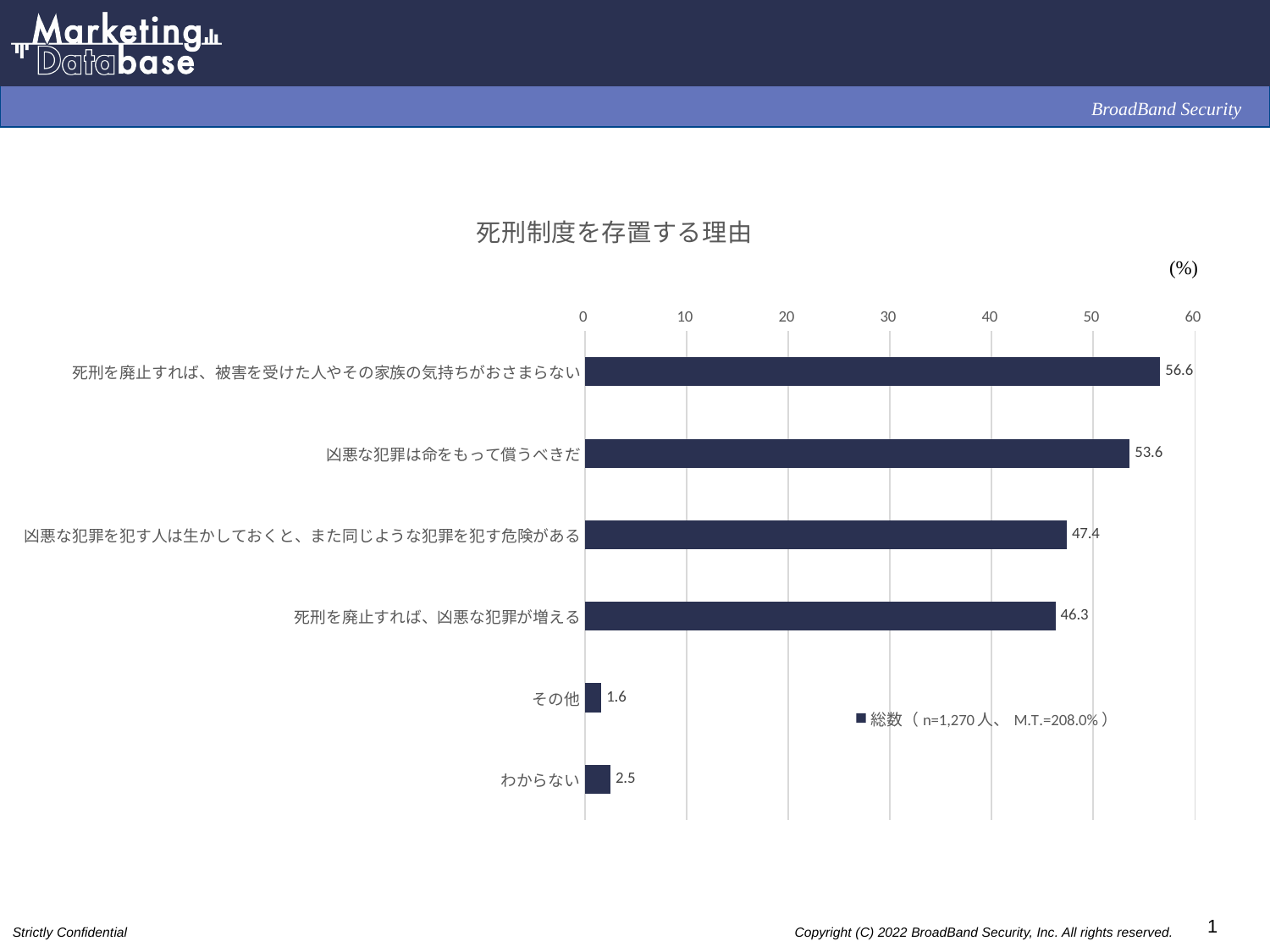

### Chart: 死刑制度を存置する理由

| Category | 総数（n=1,270人、M.T.=208.0%） |
|---|---|
| 死刑を廃止すれば、被害を受けた人やその家族の気持ちがおさまらない | 56.6 |
| 凶悪な犯罪は命をもって償うべきだ | 53.6 |
| 凶悪な犯罪を犯す人は生かしておくと、また同じような犯罪を犯す危険がある | 47.4 |
| 死刑を廃止すれば、凶悪な犯罪が増える | 46.3 |
| その他 | 1.6 |
| わからない | 2.5 |